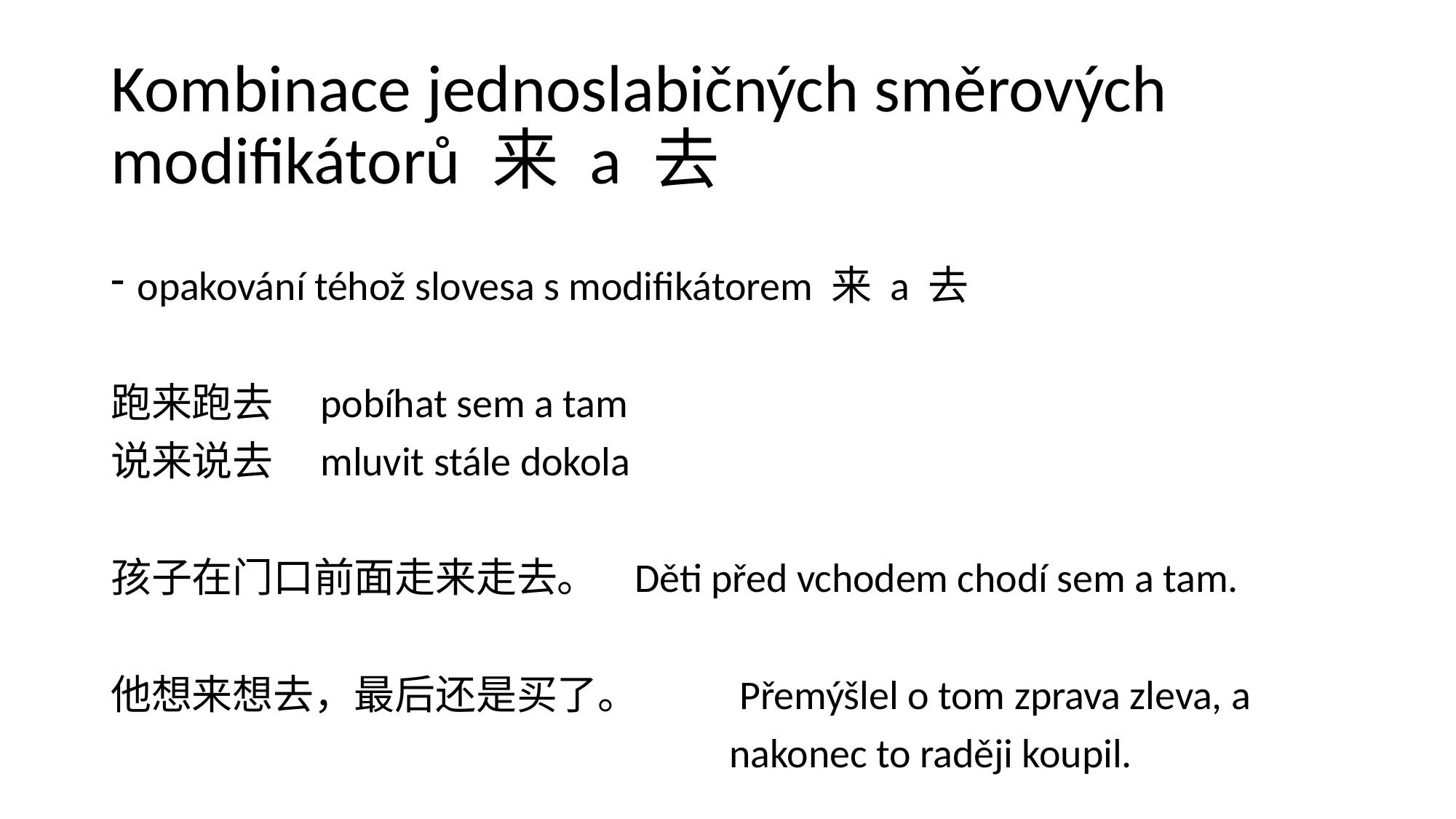

# Kombinace jednoslabičných směrových modifikátorů 来 a 去
opakování téhož slovesa s modifikátorem 来 a 去

跑来跑去	pobíhat sem a tam
说来说去	mluvit stále dokola

孩子在门口前面走来走去。	Děti před vchodem chodí sem a tam.

他想来想去，最后还是买了。	Přemýšlel o tom zprava zleva, a
                                                                    nakonec to raději koupil.